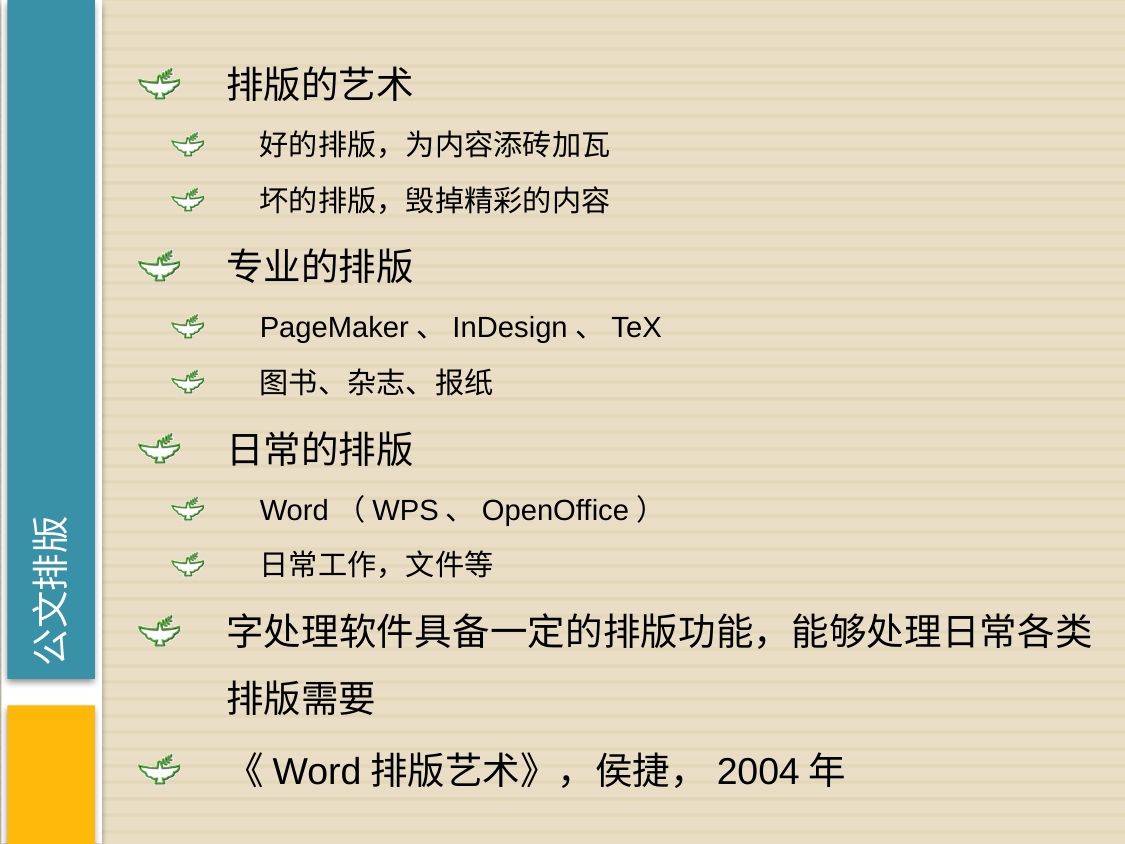

排版的艺术
好的排版，为内容添砖加瓦
坏的排版，毁掉精彩的内容
专业的排版
PageMaker、InDesign、TeX
图书、杂志、报纸
日常的排版
Word（WPS、OpenOffice）
日常工作，文件等
字处理软件具备一定的排版功能，能够处理日常各类排版需要
《Word排版艺术》，侯捷，2004年
# 公文排版